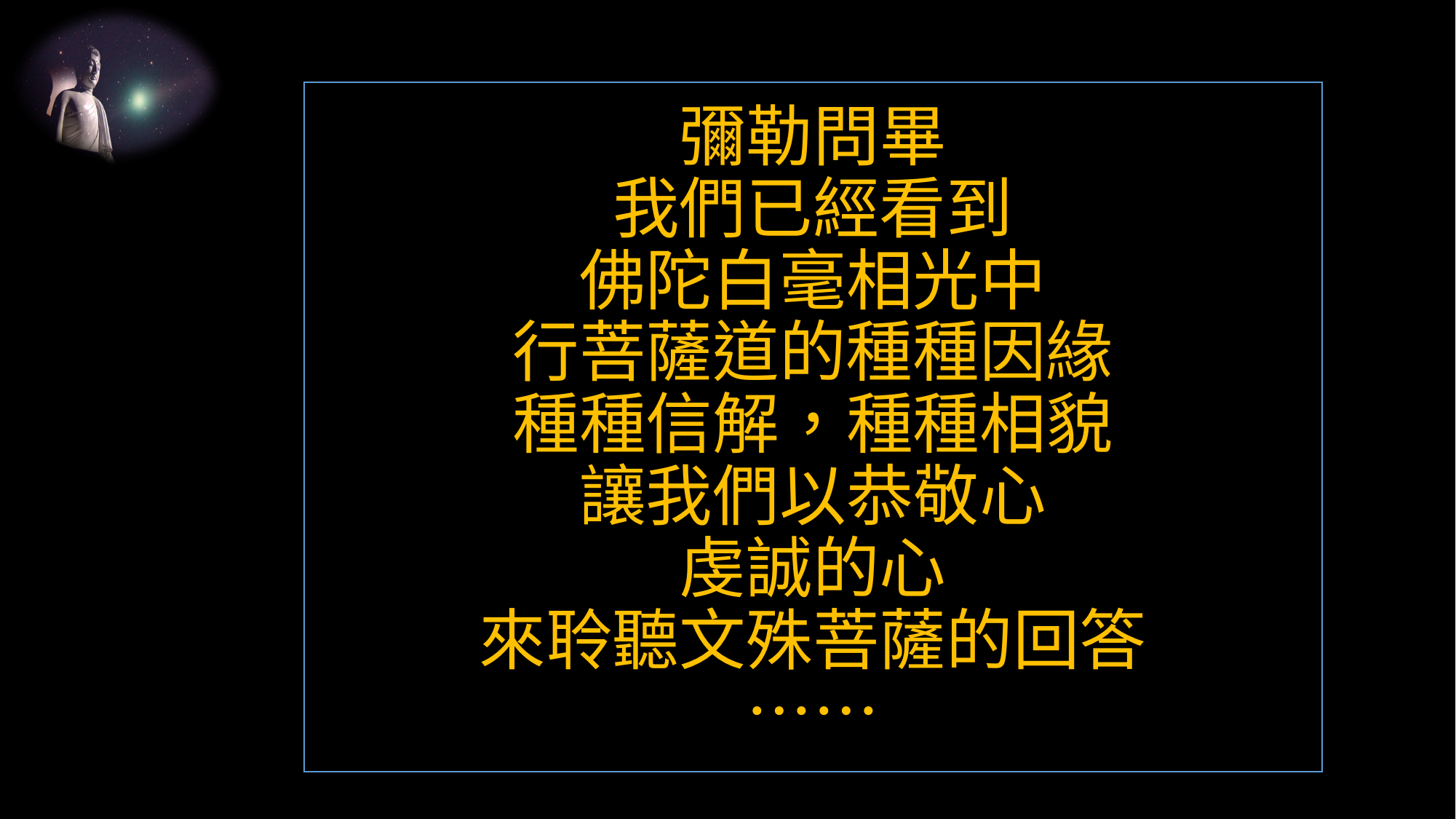

# 彌勒問畢 我們已經看到 佛陀白毫相光中 行菩薩道的種種因緣 種種信解，種種相貌 讓我們以恭敬心 虔誠的心 來聆聽文殊菩薩的回答 ……